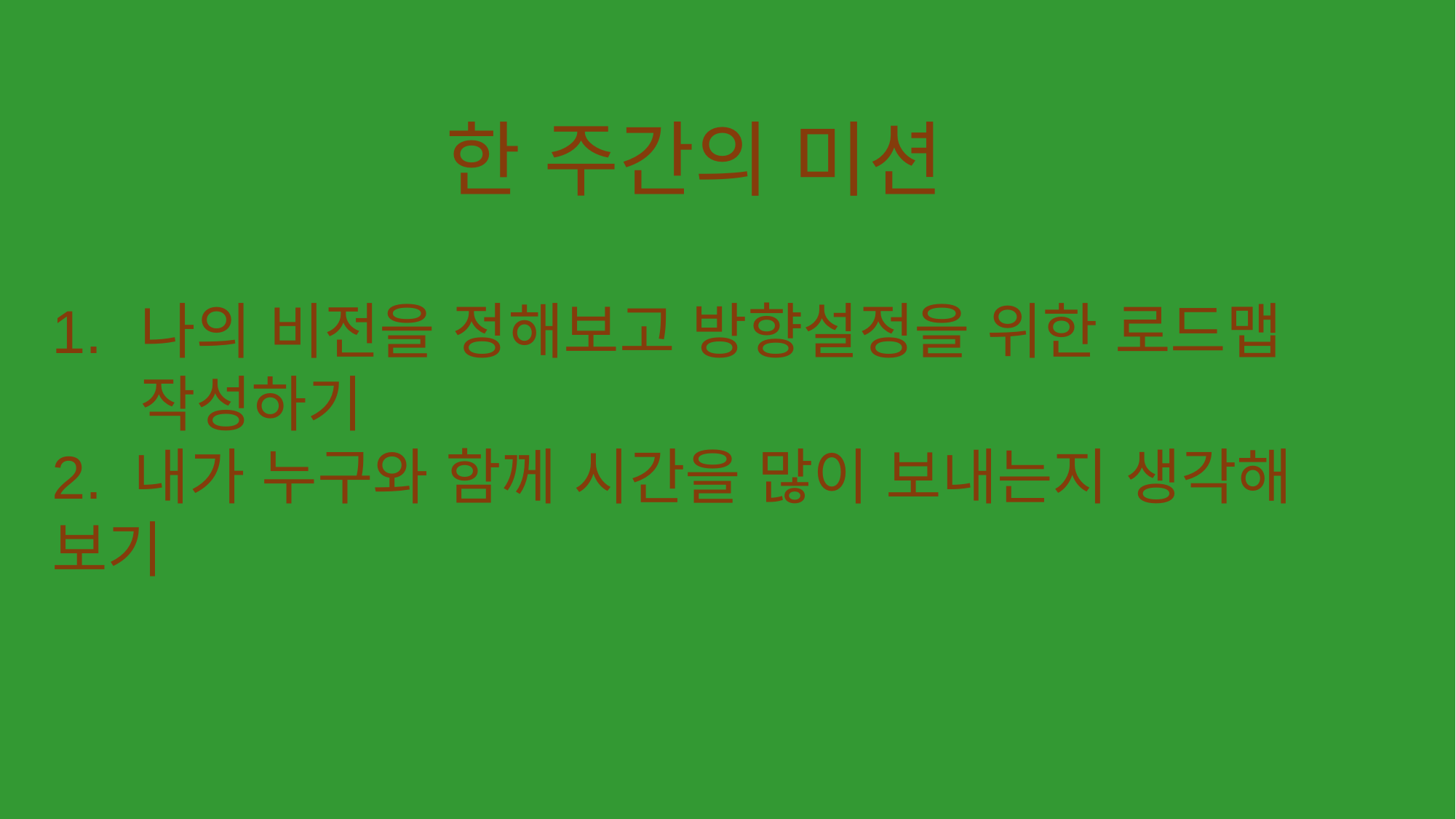

한 주간의 미션

나의 비전을 정해보고 방향설정을 위한 로드맵 작성하기
2. 내가 누구와 함께 시간을 많이 보내는지 생각해 보기